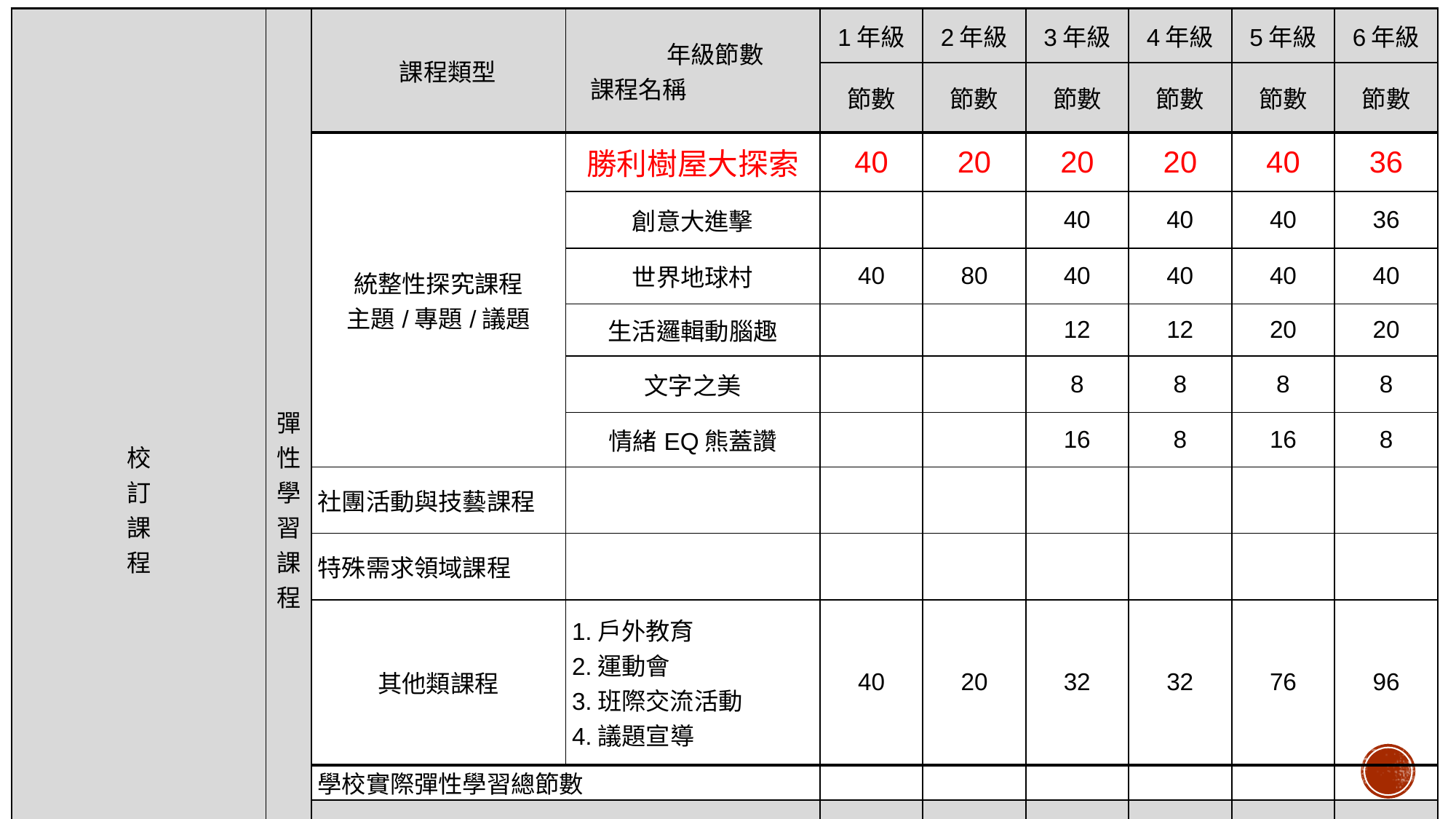

| 校 訂 課 程 | 彈性學習課程 | 課程類型 | 年級節數 課程名稱 | 1年級 | 2年級 | 3年級 | 4年級 | 5年級 | 6年級 |
| --- | --- | --- | --- | --- | --- | --- | --- | --- | --- |
|  |  |  |  | 節數 | 節數 | 節數 | 節數 | 節數 | 節數 |
|  |  | 統整性探究課程 主題/專題/議題 | 勝利樹屋大探索 | 40 | 20 | 20 | 20 | 40 | 36 |
|  |  |  | 創意大進擊 |  |  | 40 | 40 | 40 | 36 |
|  |  |  | 世界地球村 | 40 | 80 | 40 | 40 | 40 | 40 |
|  |  |  | 生活邏輯動腦趣 |  |  | 12 | 12 | 20 | 20 |
|  |  |  | 文字之美 |  |  | 8 | 8 | 8 | 8 |
|  |  |  | 情緒EQ熊蓋讚 |  |  | 16 | 8 | 16 | 8 |
|  |  | 社團活動與技藝課程 |  |  |  |  |  |  |  |
|  |  | 特殊需求領域課程 |  |  |  |  |  |  |  |
|  |  | 其他類課程 | 1.戶外教育 2.運動會 3.班際交流活動 4.議題宣導 | 40 | 20 | 32 | 32 | 76 | 96 |
|  |  | 學校實際彈性學習總節數 |  |  |  |  |  |  |  |
|  |  | 課綱規範彈性學習節數 |  | 2-4 | 2-4 | 3-6 | 3-6 | 4-7 | 4-7 |